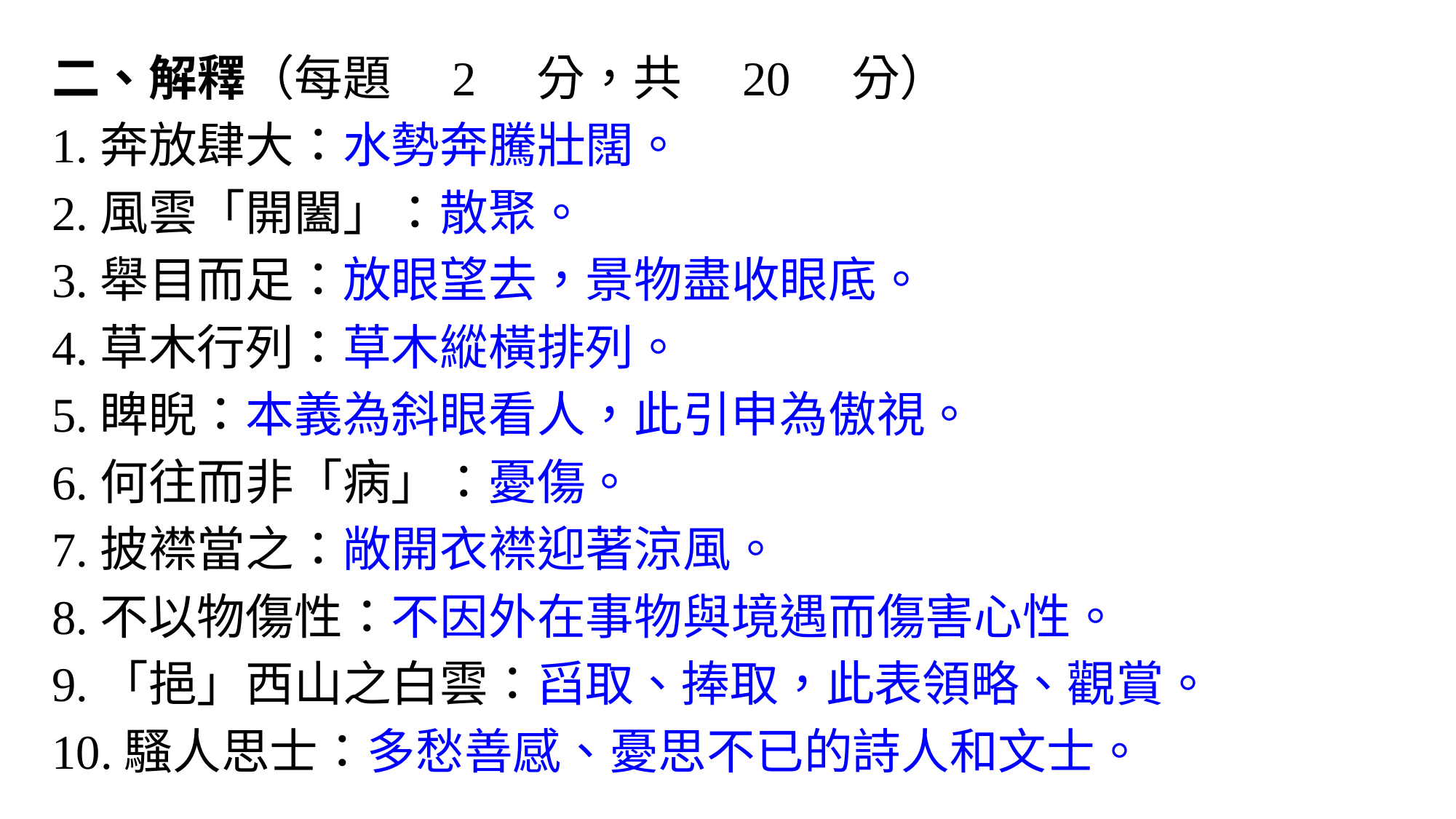

二、解釋（每題　2　分，共　20　分）
1.奔放肆大：水勢奔騰壯闊。
2.風雲「開闔」：散聚。
3.舉目而足：放眼望去，景物盡收眼底。
4.草木行列：草木縱橫排列。
5.睥睨：本義為斜眼看人，此引申為傲視。
6.何往而非「病」：憂傷。
7.披襟當之：敞開衣襟迎著涼風。
8.不以物傷性：不因外在事物與境遇而傷害心性。
9.「挹」西山之白雲：舀取、捧取，此表領略、觀賞。
10.騷人思士：多愁善感、憂思不已的詩人和文士。